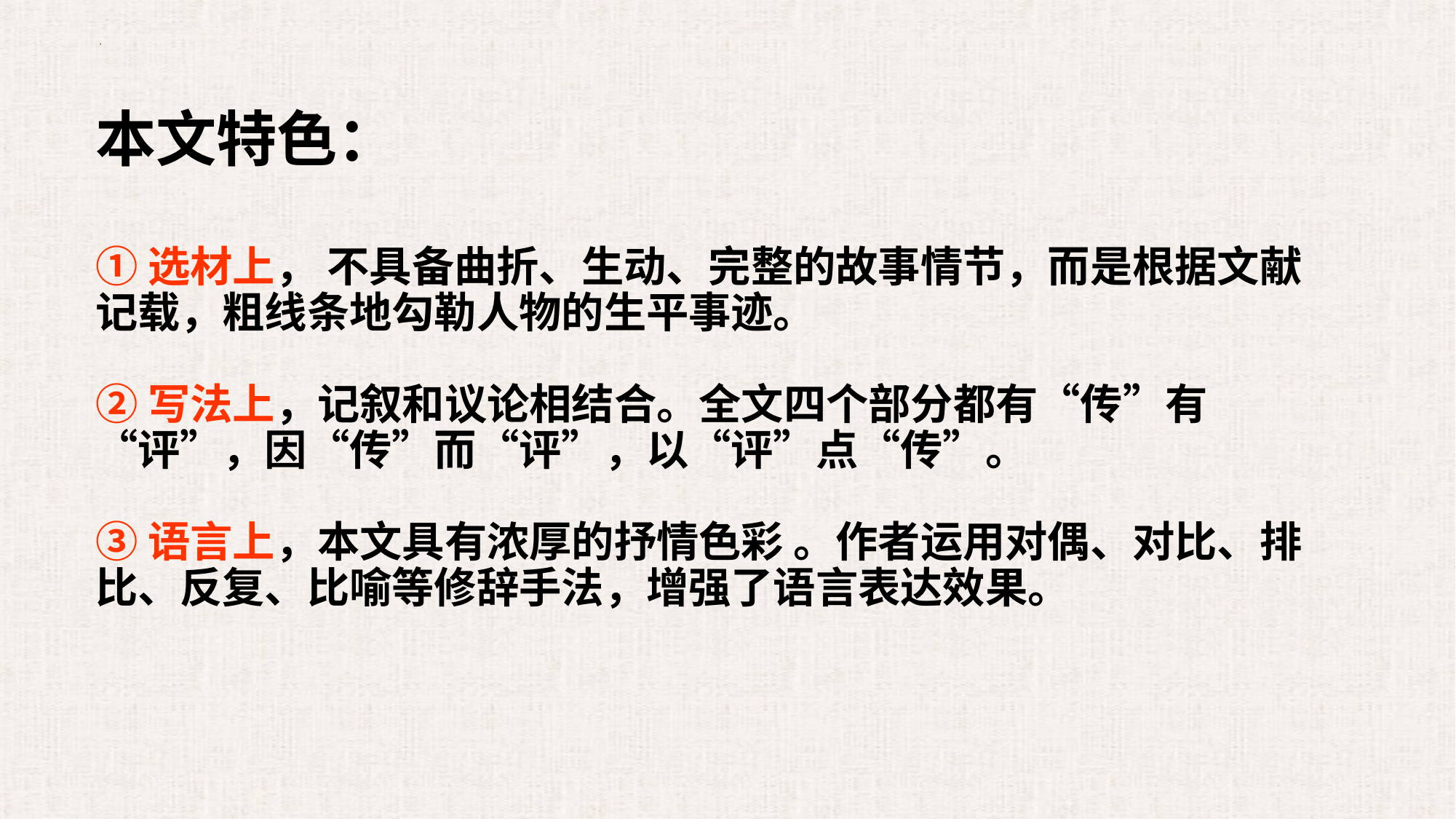

本文特色：

①选材上， 不具备曲折、生动、完整的故事情节，而是根据文献记载，粗线条地勾勒人物的生平事迹。

②写法上，记叙和议论相结合。全文四个部分都有“传”有“评”，因“传”而“评”，以“评”点“传”。

③语言上，本文具有浓厚的抒情色彩 。作者运用对偶、对比、排比、反复、比喻等修辞手法，增强了语言表达效果。